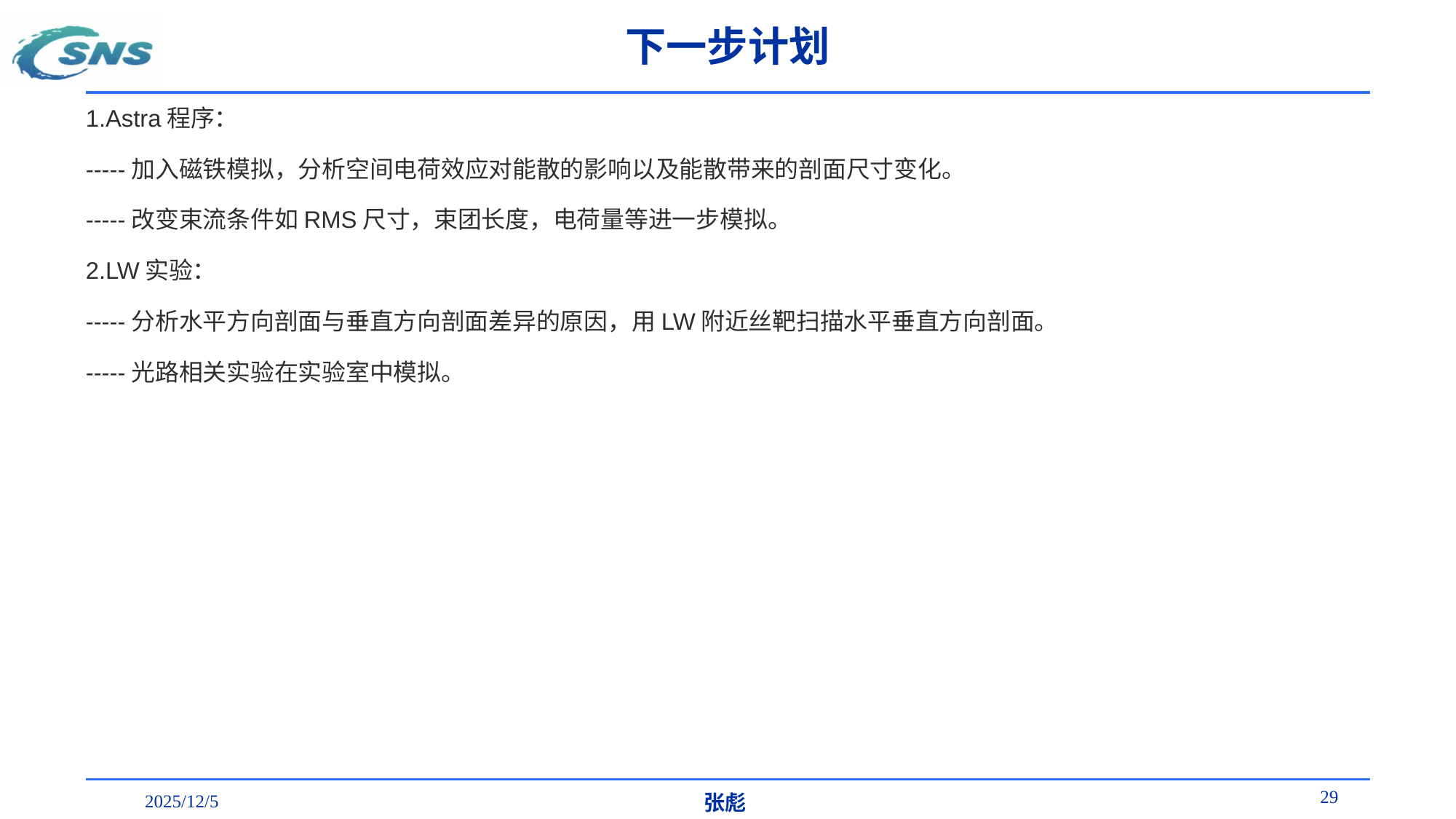

# 下一步计划
1.Astra程序：
-----加入磁铁模拟，分析空间电荷效应对能散的影响以及能散带来的剖面尺寸变化。
-----改变束流条件如RMS尺寸，束团长度，电荷量等进一步模拟。
2.LW实验：
-----分析水平方向剖面与垂直方向剖面差异的原因，用LW附近丝靶扫描水平垂直方向剖面。
-----光路相关实验在实验室中模拟。

29
2025/12/5
张彪